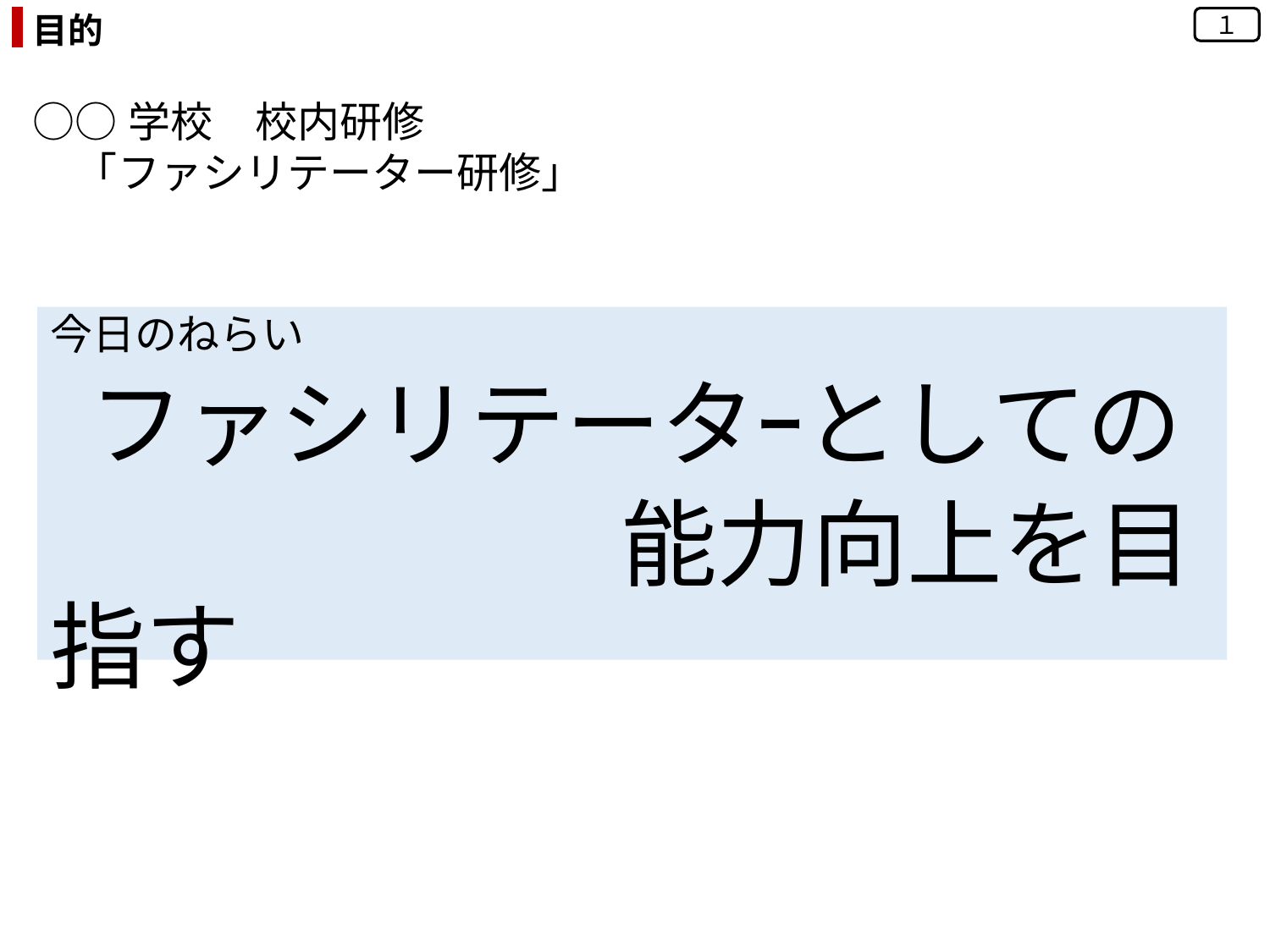

目的

１
○○学校　校内研修
　「ファシリテーター研修」
今日のねらい
 ファシリテータｰとしての
　　　　　　能力向上を目指す